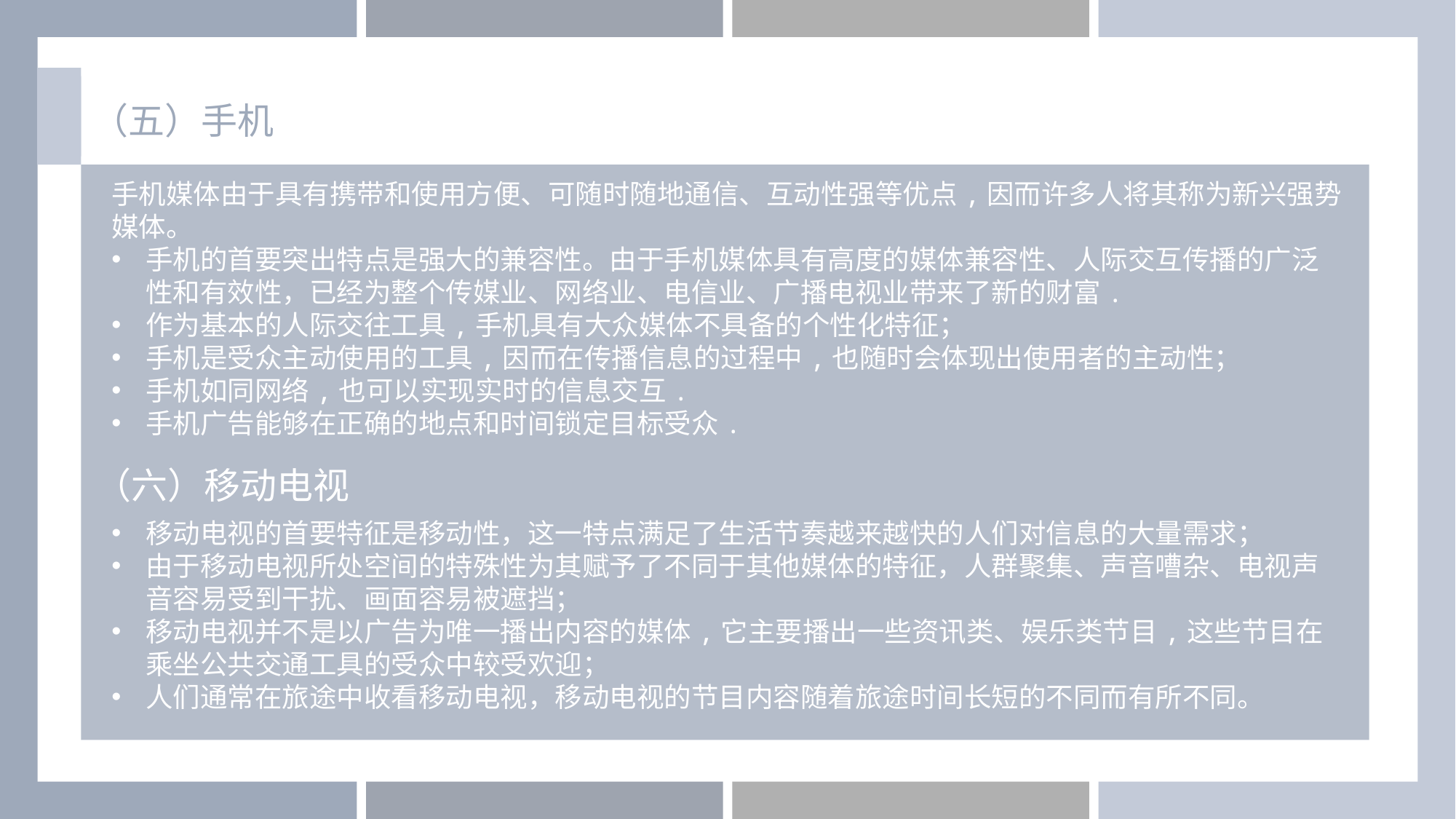

（五）手机

手机媒体由于具有携带和使用方便、可随时随地通信、互动性强等优点,因而许多人将其称为新兴强势媒体。
手机的首要突出特点是强大的兼容性。由于手机媒体具有高度的媒体兼容性、人际交互传播的广泛性和有效性，已经为整个传媒业、网络业、电信业、广播电视业带来了新的财富.
作为基本的人际交往工具,手机具有大众媒体不具备的个性化特征；
手机是受众主动使用的工具,因而在传播信息的过程中,也随时会体现出使用者的主动性；
手机如同网络,也可以实现实时的信息交互.
手机广告能够在正确的地点和时间锁定目标受众.
（六）移动电视
移动电视的首要特征是移动性，这一特点满足了生活节奏越来越快的人们对信息的大量需求；
由于移动电视所处空间的特殊性为其赋予了不同于其他媒体的特征，人群聚集、声音嘈杂、电视声音容易受到干扰、画面容易被遮挡；
移动电视并不是以广告为唯一播出内容的媒体,它主要播出一些资讯类、娱乐类节目,这些节目在乘坐公共交通工具的受众中较受欢迎；
人们通常在旅途中收看移动电视，移动电视的节目内容随着旅途时间长短的不同而有所不同。